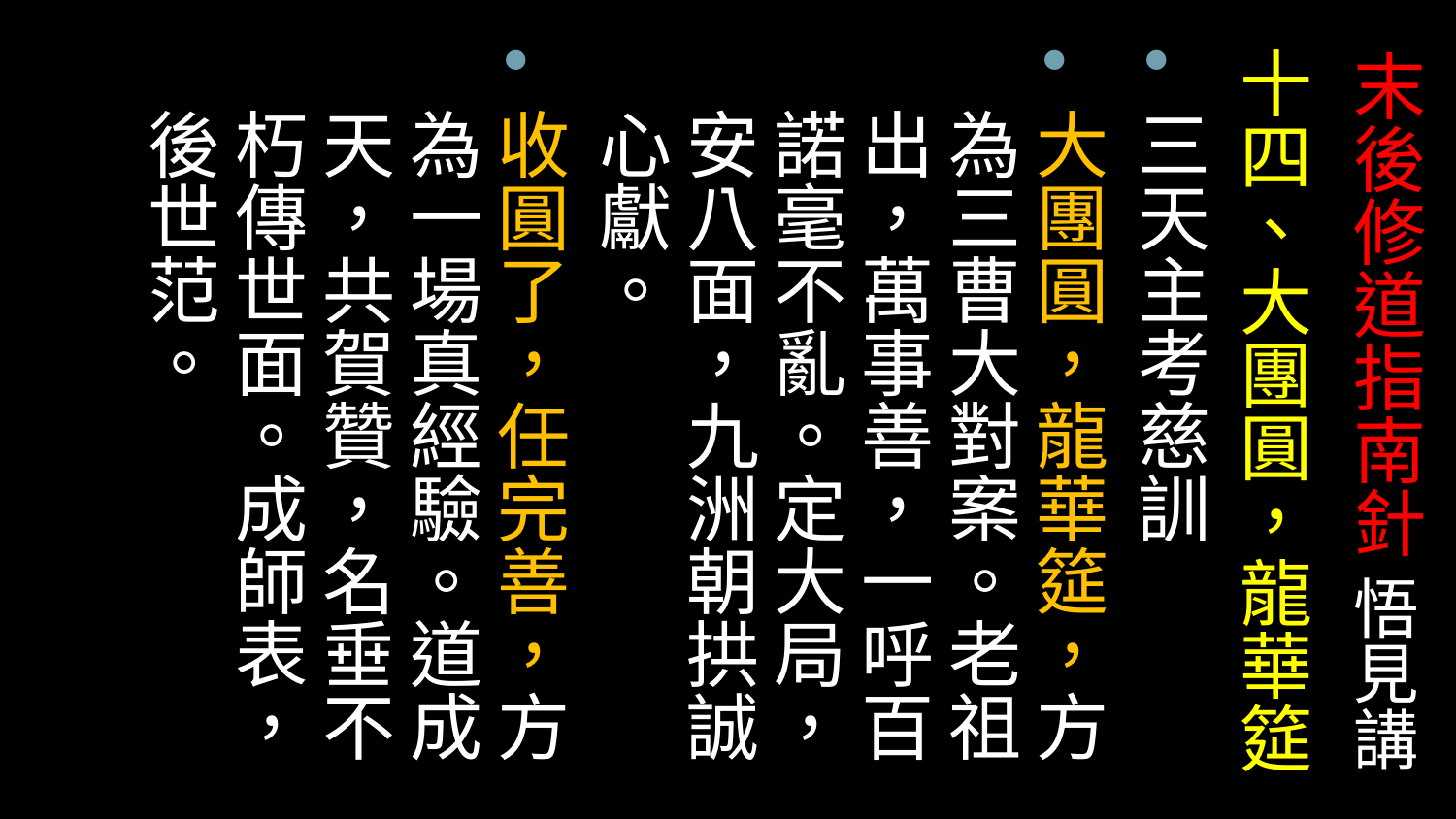

十四、大團圓，龍華筵
三天主考慈訓
大團圓，龍華筵，方為三曹大對案。老祖出，萬事善，一呼百諾毫不亂。定大局，安八面，九洲朝拱誠心獻。
收圓了，任完善，方為一場真經驗。道成天，共賀贊，名垂不朽傳世面。成師表，後世范。

# 末後修道指南針 悟見講